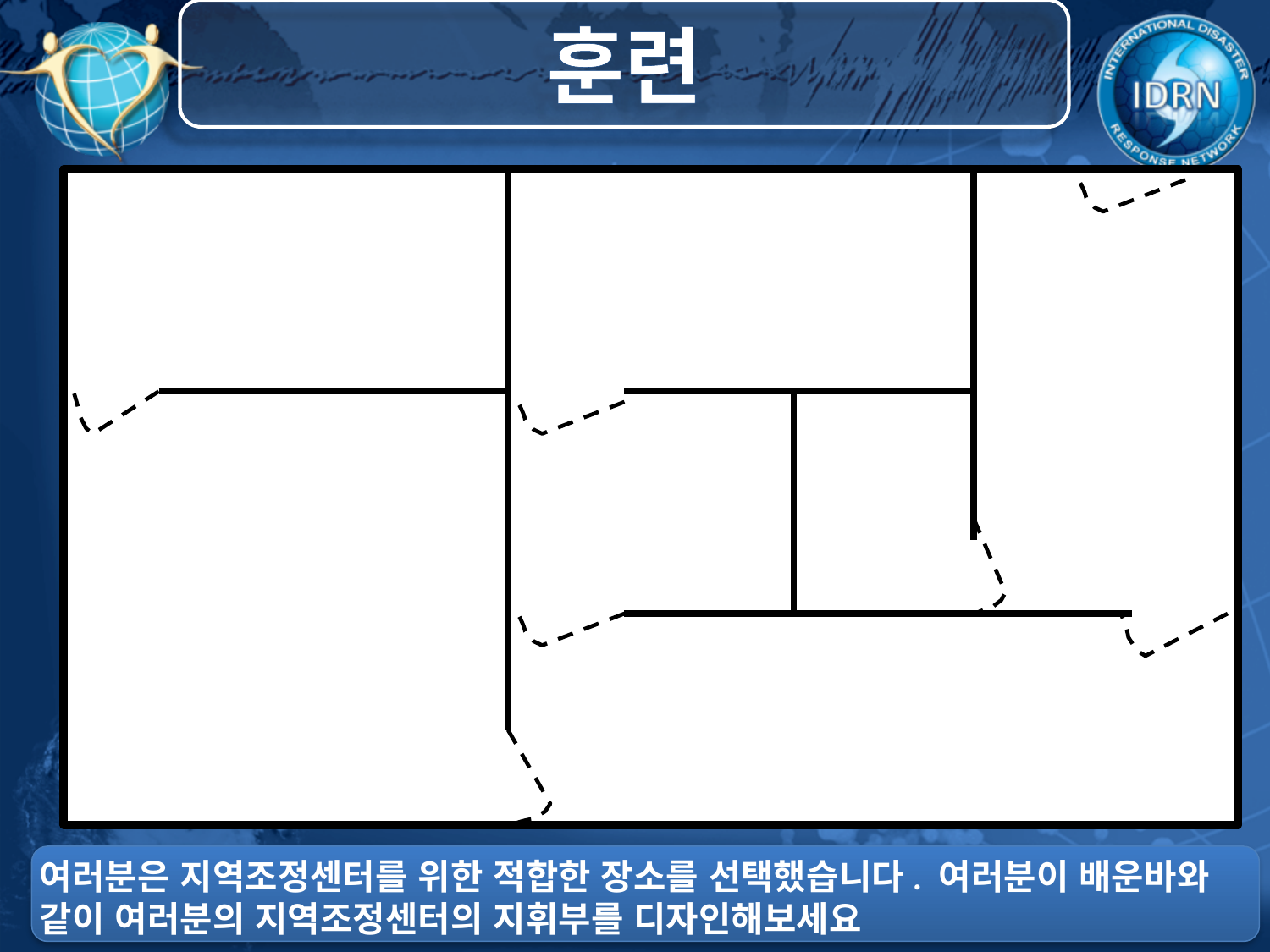

훈련

여러분은 지역조정센터를 위한 적합한 장소를 선택했습니다. 여러분이 배운바와 같이 여러분의 지역조정센터의 지휘부를 디자인해보세요

4-60